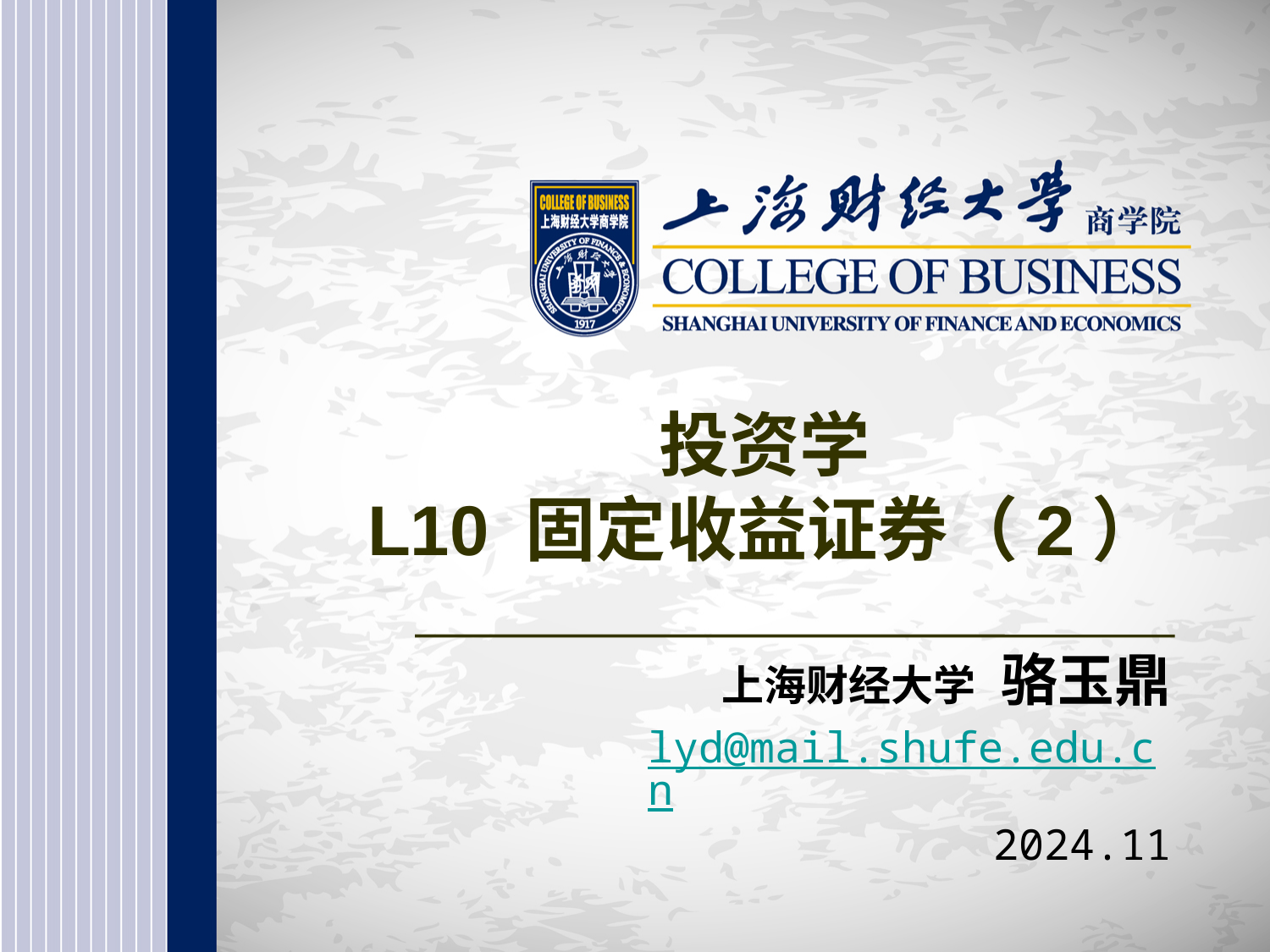

# 投资学 L10 固定收益证券（2）

上海财经大学  骆玉鼎
lyd@mail.shufe.edu.cn
 2024.11